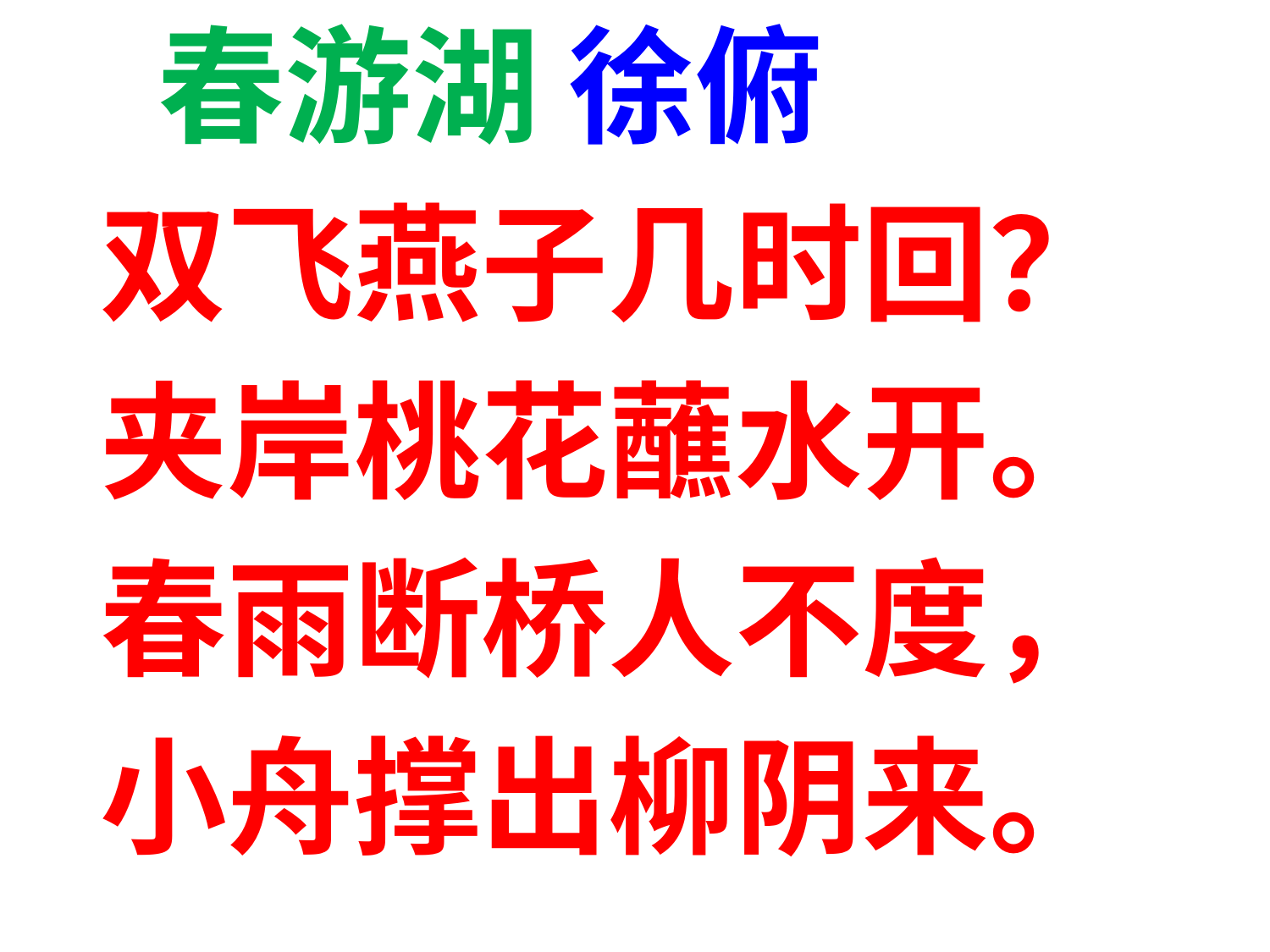

春游湖 徐俯
  双飞燕子几时回？
  夹岸桃花蘸水开。
  春雨断桥人不度，
  小舟撑出柳阴来。